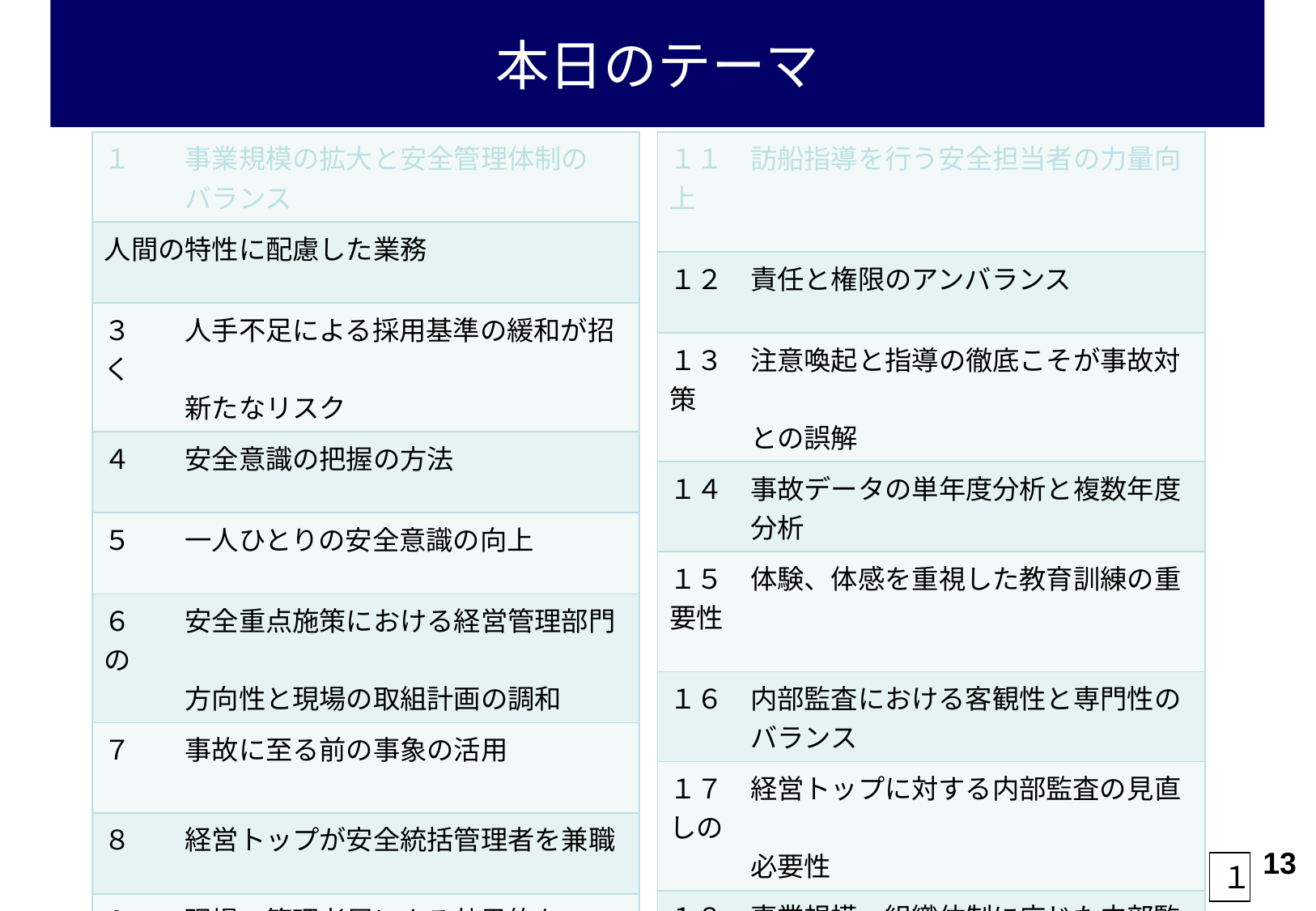

# 本日のテーマ
| １　　事業規模の拡大と安全管理体制の 　　　バランス |
| --- |
| 人間の特性に配慮した業務 |
| ３　　人手不足による採用基準の緩和が招く 　　　新たなリスク |
| ４　　安全意識の把握の方法 |
| ５　　一人ひとりの安全意識の向上 |
| ６　　安全重点施策における経営管理部門の 　　　方向性と現場の取組計画の調和 |
| ７　　事故に至る前の事象の活用 |
| ８　　経営トップが安全統括管理者を兼職 |
| ９　　現場の管理者層による効果的な 　　　コミュニケーション |
| １０　利用者、関係者への安全意識向上を 　　　図る働きかけ |
| １１　訪船指導を行う安全担当者の力量向上 |
| --- |
| １２　責任と権限のアンバランス |
| １３　注意喚起と指導の徹底こそが事故対策 　　　との誤解 |
| １４　事故データの単年度分析と複数年度 　　　分析 |
| １５　体験、体感を重視した教育訓練の重要性 |
| １６　内部監査における客観性と専門性の 　　　バランス |
| １７　経営トップに対する内部監査の見直しの 　　　必要性 |
| １８　事業規模、組織体制に応じた内部監査の 　　　方法 |
| １９　マネジメントレビューにおいて使用する 　　　総括資料の役割 |
| ２０　選択と集中　総花主義との決別 |
13
１